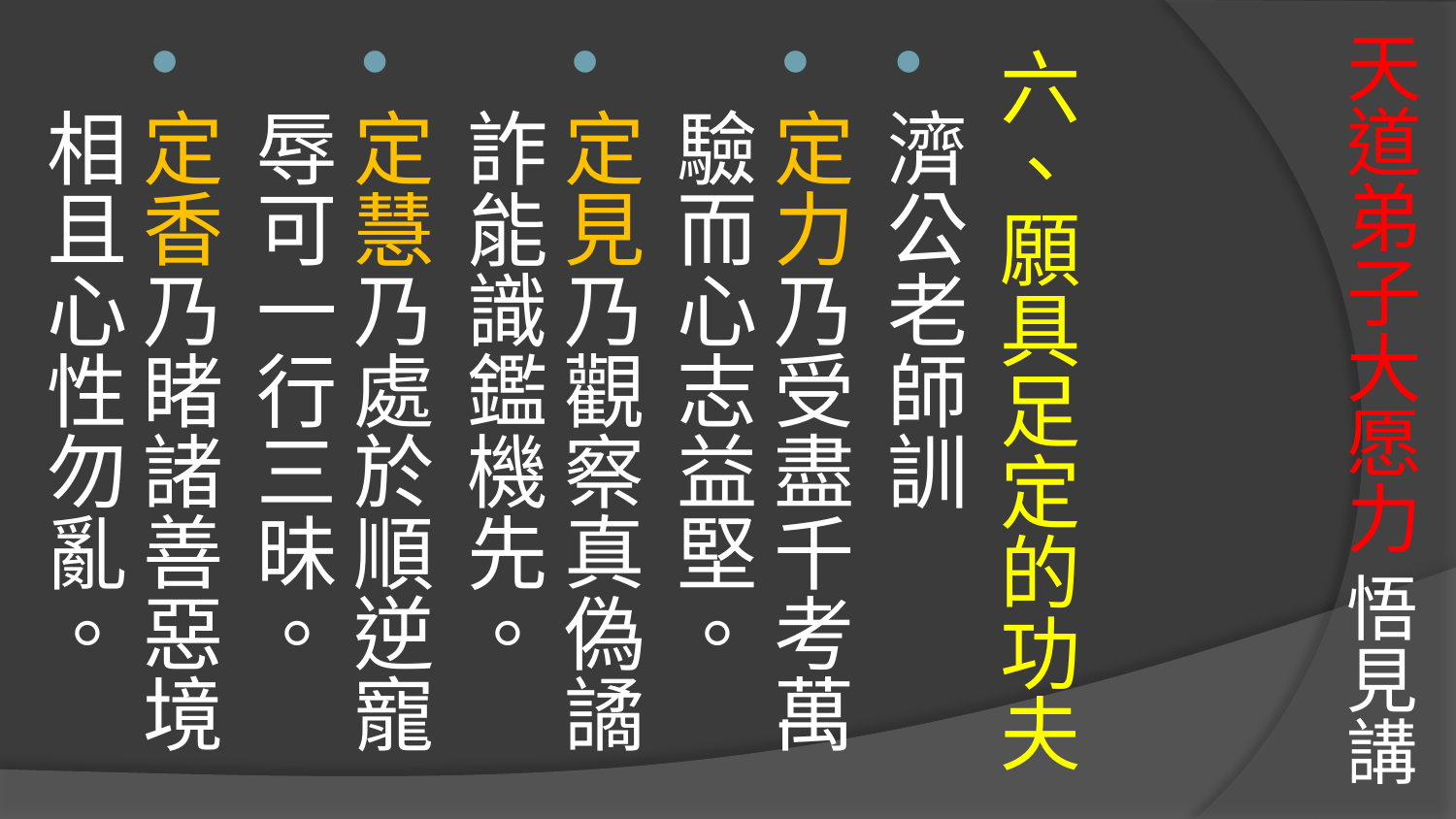

# 天道弟子大愿力 悟見講
六、願具足定的功夫
濟公老師訓
定力乃受盡千考萬驗而心志益堅。
定見乃觀察真偽譎詐能識鑑機先。
定慧乃處於順逆寵辱可一行三昧。
定香乃睹諸善惡境相且心性勿亂。